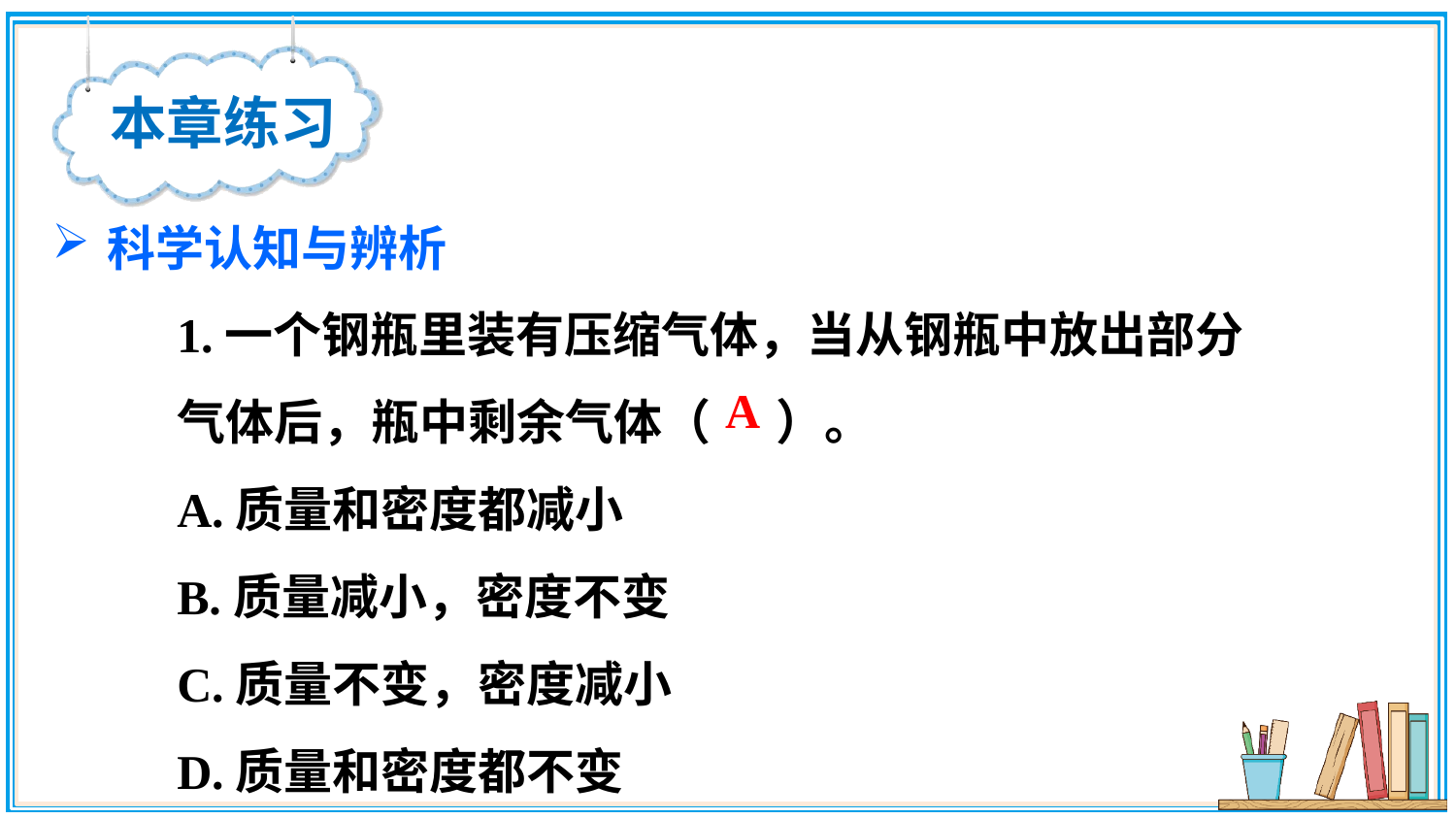

本章练习
科学认知与辨析
1.一个钢瓶里装有压缩气体，当从钢瓶中放出部分气体后，瓶中剩余气体（      ）。
A.质量和密度都减小
B.质量减小，密度不变
C.质量不变，密度减小
D.质量和密度都不变
A